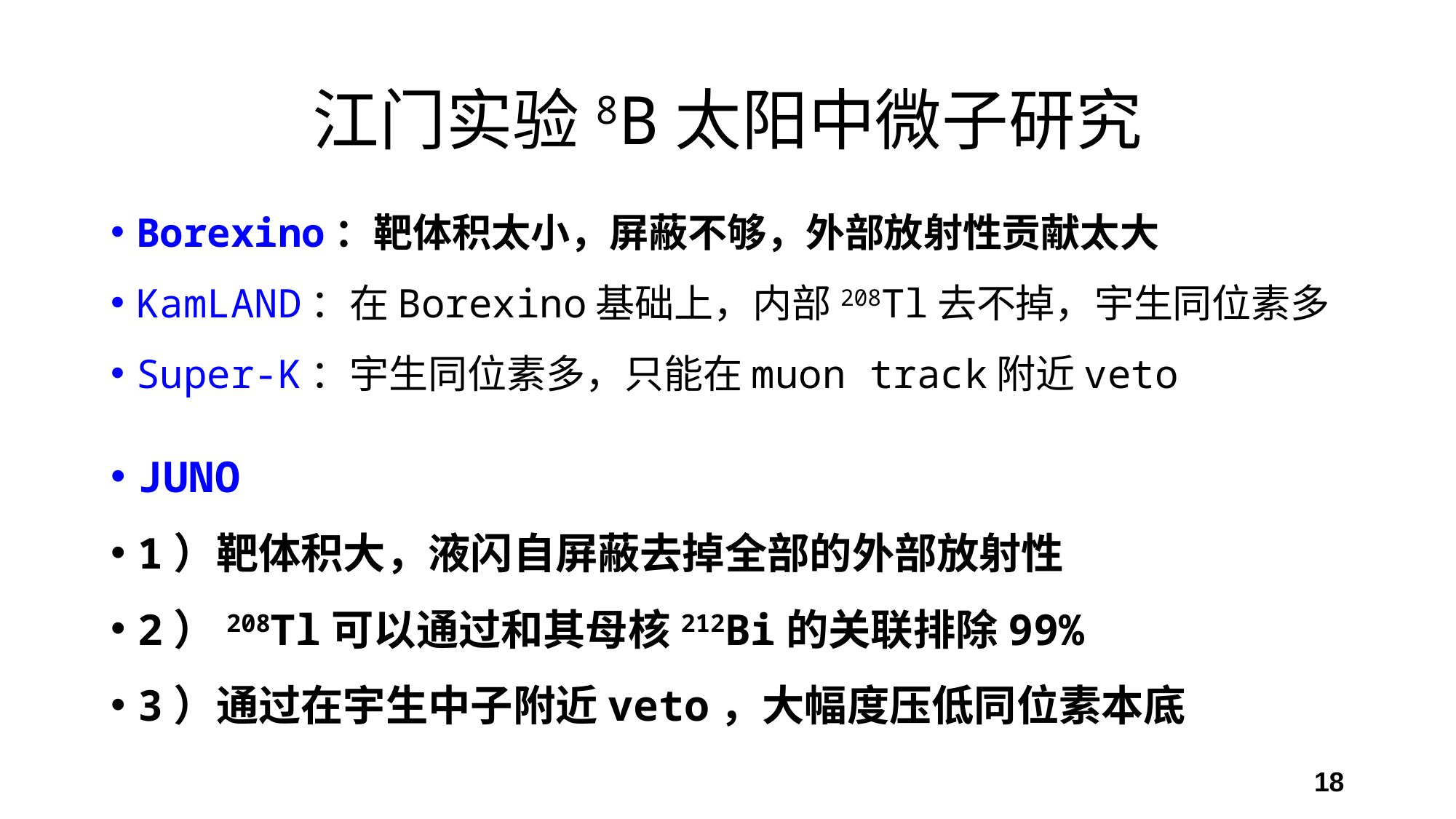

# 江门实验8B太阳中微子研究
Borexino：靶体积太小，屏蔽不够，外部放射性贡献太大
KamLAND：在Borexino基础上，内部208Tl去不掉，宇生同位素多
Super-K：宇生同位素多，只能在muon track附近veto
JUNO
1）靶体积大，液闪自屏蔽去掉全部的外部放射性
2）208Tl可以通过和其母核212Bi的关联排除99%
3）通过在宇生中子附近veto，大幅度压低同位素本底
18